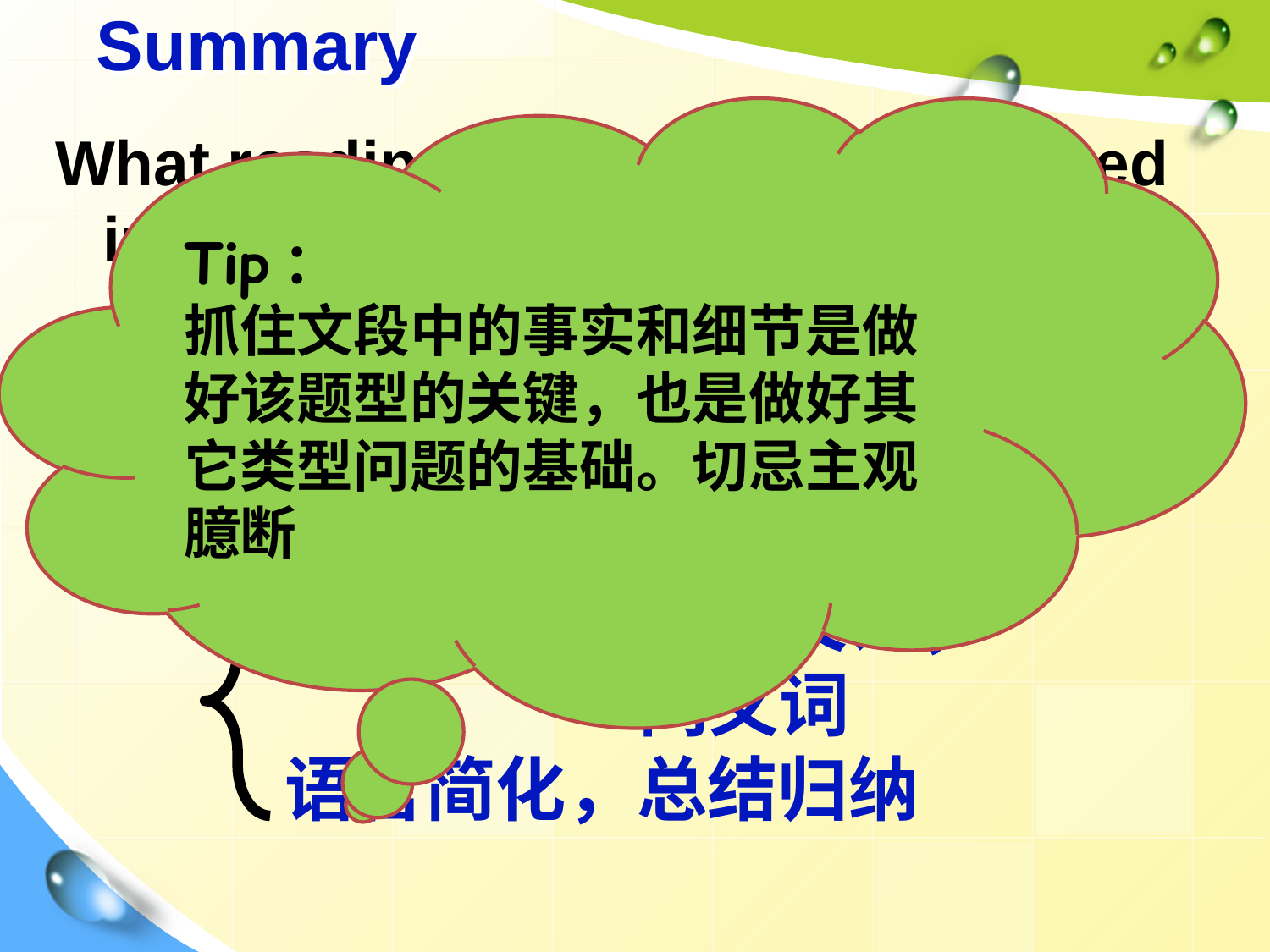

# Summary
Tip：
抓住文段中的事实和细节是做好该题型的关键，也是做好其它类型问题的基础。切忌主观臆断
What reading skills have you learned in this period?
细节阅读题做题技巧：
1.直接理解题：原文呈现
2.间接理解题：
     替换关键词：近义词，
                           同义词
     语言简化，总结归纳